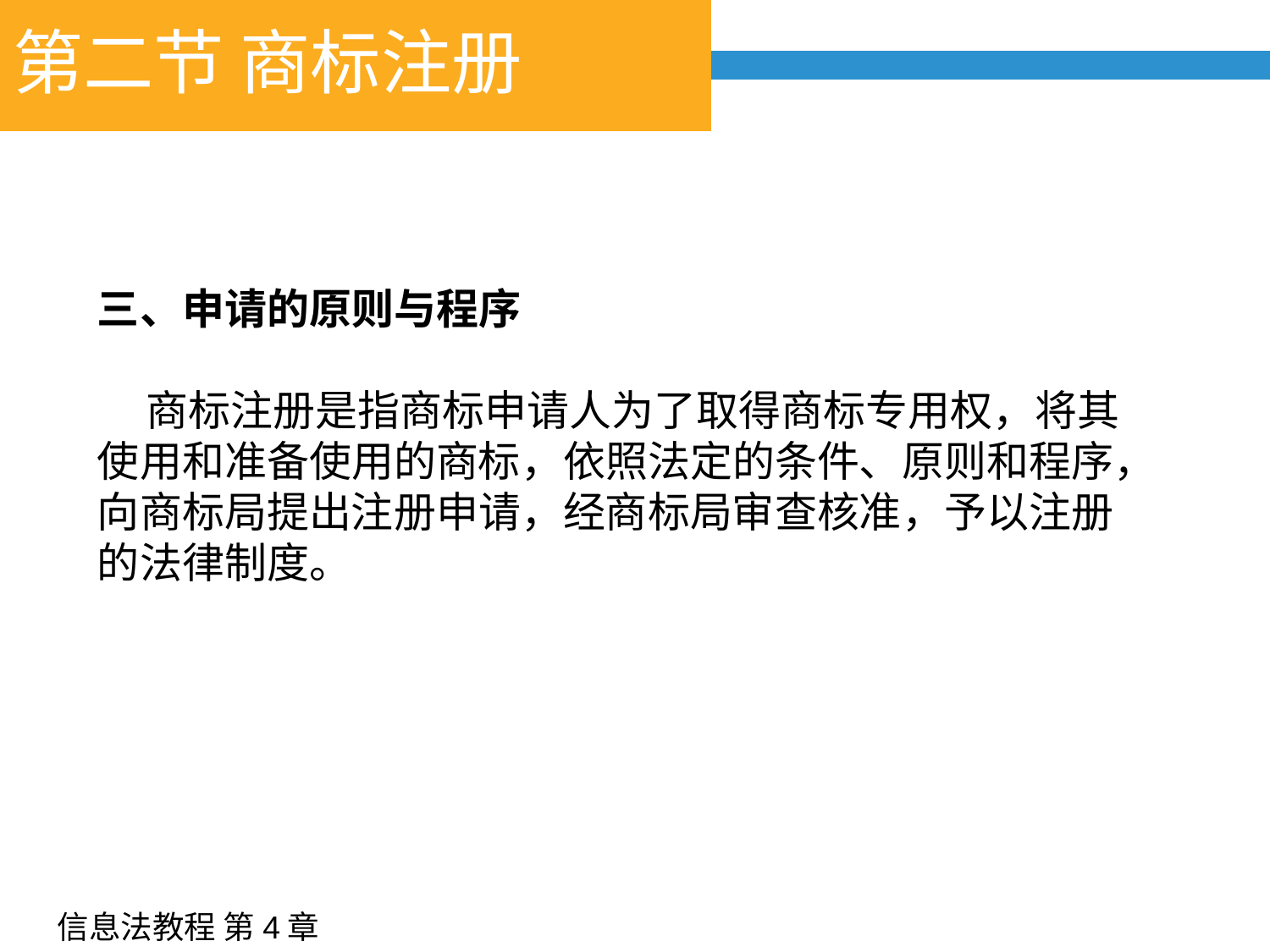

# 第二节 商标注册
三、申请的原则与程序

    商标注册是指商标申请人为了取得商标专用权，将其使用和准备使用的商标，依照法定的条件、原则和程序，向商标局提出注册申请，经商标局审查核准，予以注册的法律制度。
信息法教程 第4章